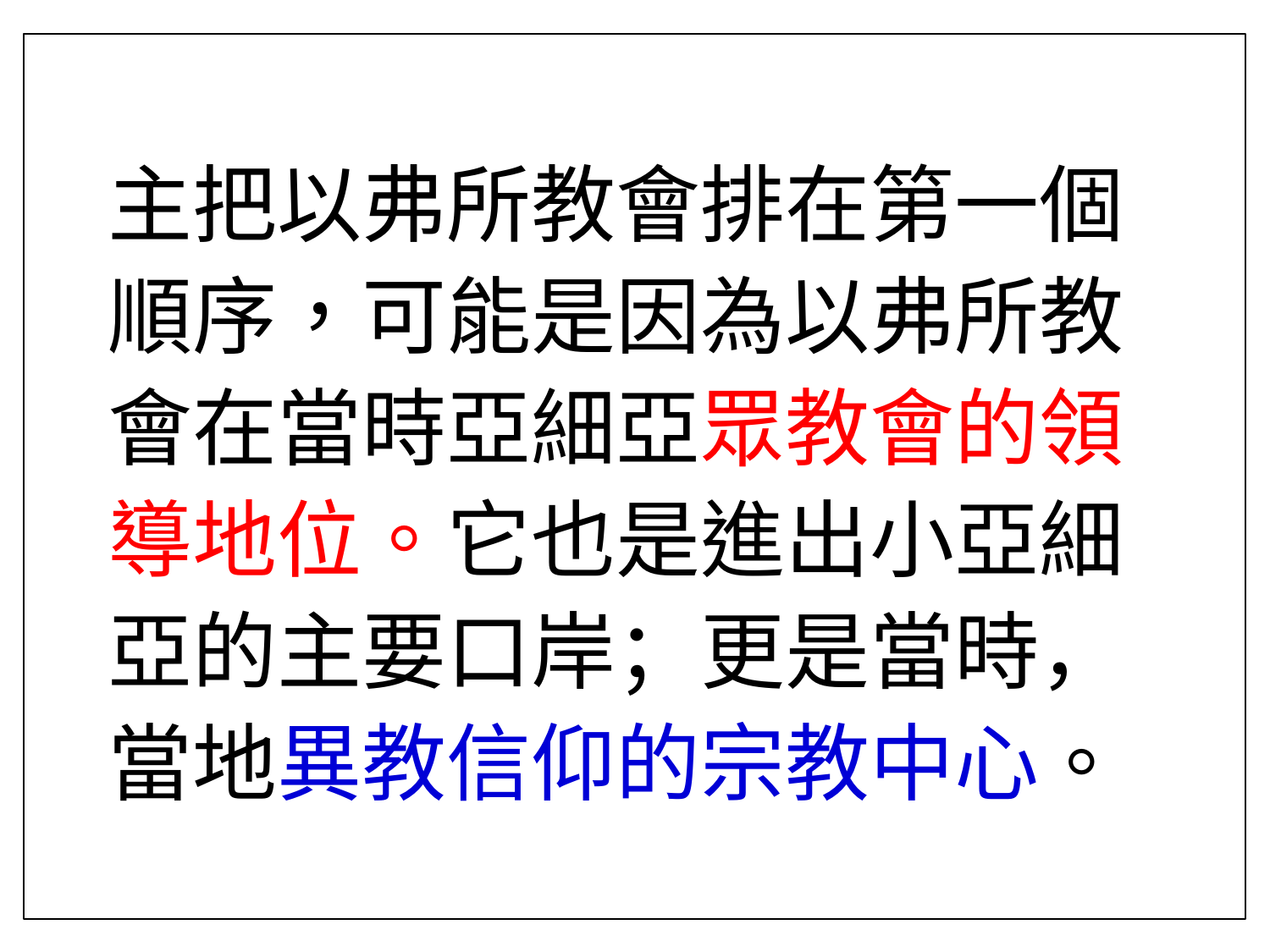

# 主把以弗所教會排在第一個順序，可能是因為以弗所教會在當時亞細亞眾教會的領導地位。它也是進出小亞細亞的主要口岸；更是當時，當地異教信仰的宗教中心。